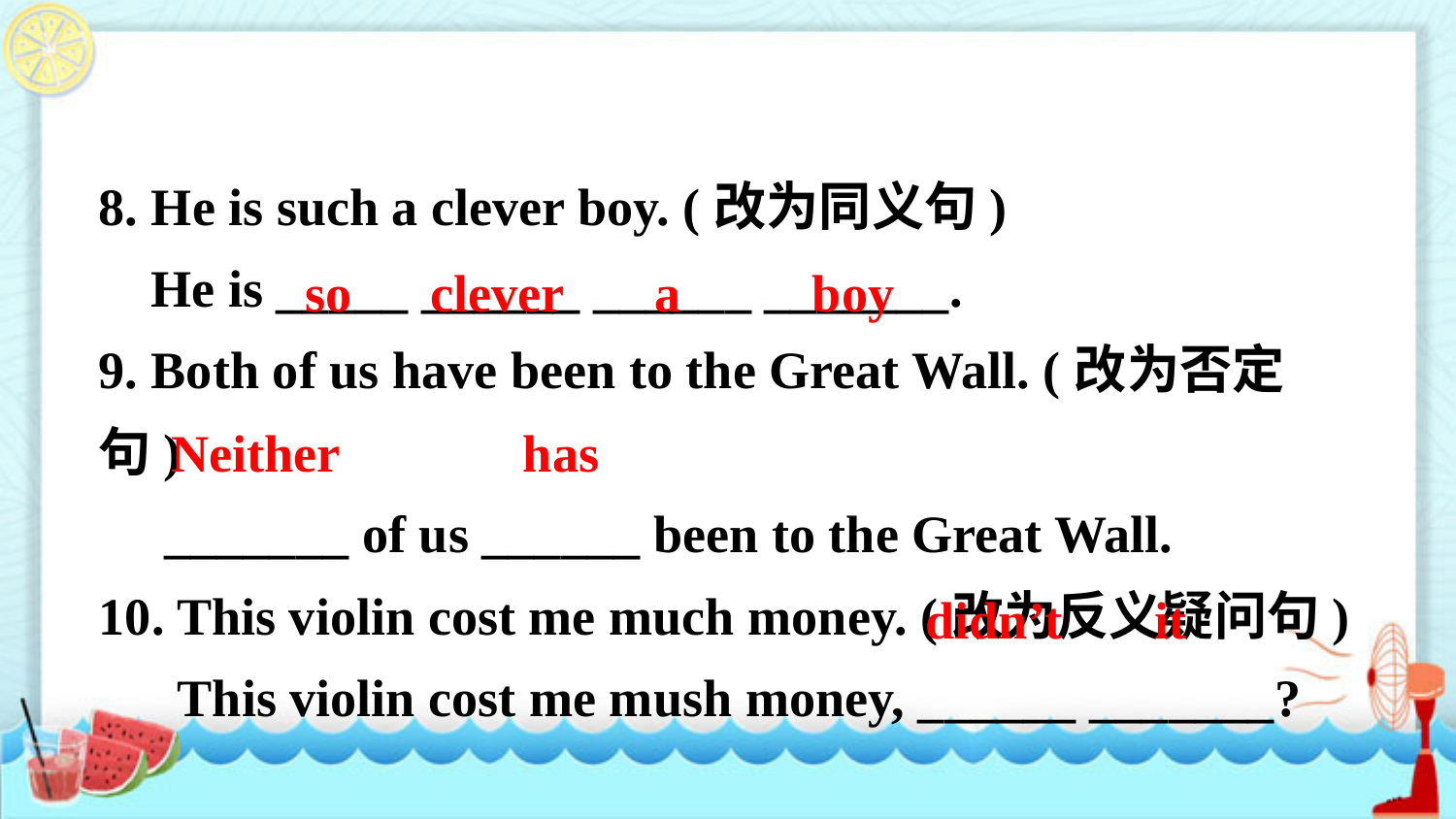

8. He is such a clever boy. (改为同义句)
    He is _____ ______ ______ _______.
9. Both of us have been to the Great Wall. (改为否定句)
     _______ of us ______ been to the Great Wall.
10. This violin cost me much money. (改为反义疑问句)
      This violin cost me mush money, ______ _______?
so      clever       a          boy
Neither              has
didn’t       it